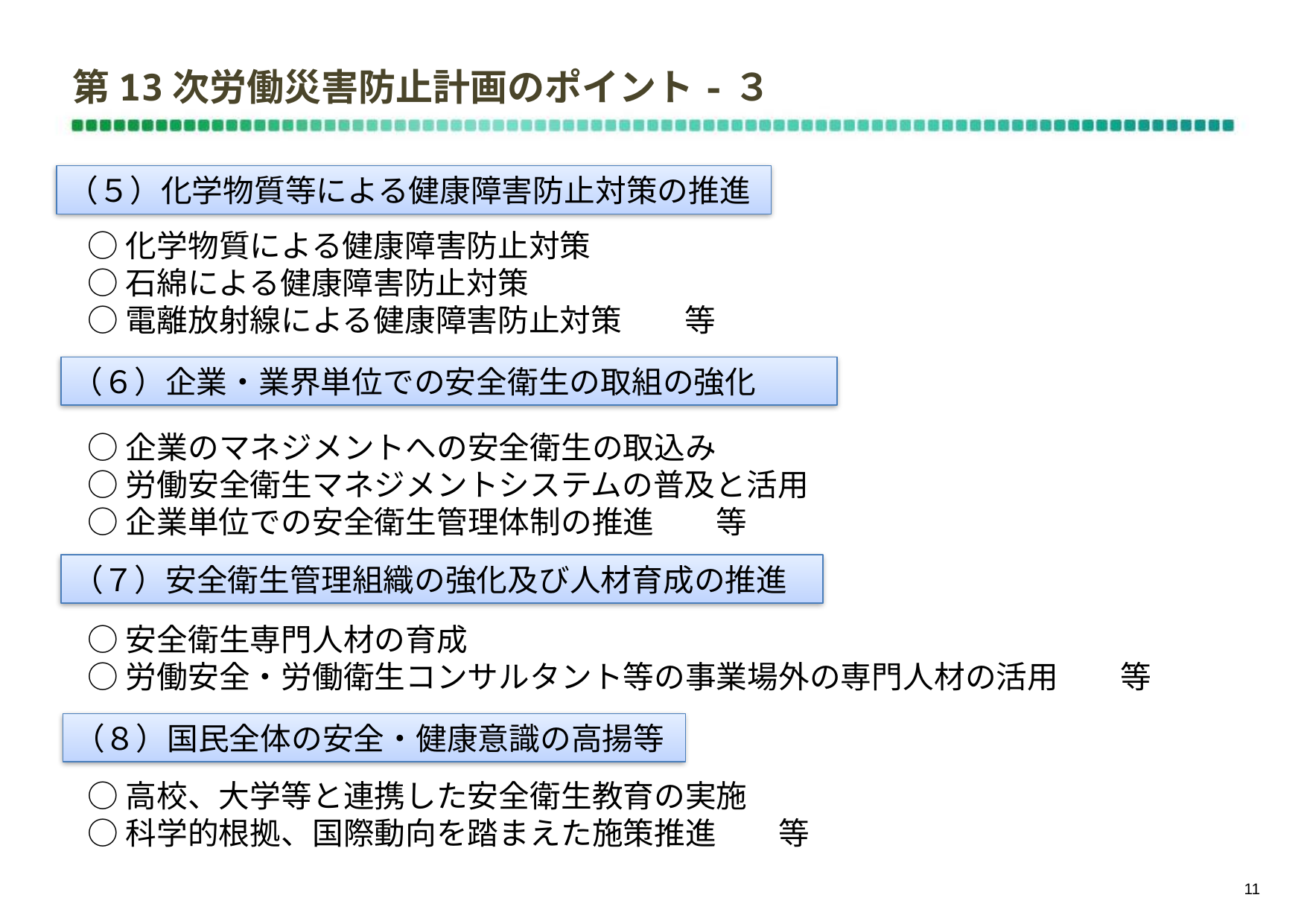

第13次労働災害防止計画のポイント-３
（５）化学物質等による健康障害防止対策の推進
○化学物質による健康障害防止対策
○石綿による健康障害防止対策
○電離放射線による健康障害防止対策　　等
（６）企業・業界単位での安全衛生の取組の強化
○企業のマネジメントへの安全衛生の取込み
○労働安全衛生マネジメントシステムの普及と活用
○企業単位での安全衛生管理体制の推進　　等
（７）安全衛生管理組織の強化及び人材育成の推進
○安全衛生専門人材の育成
○労働安全・労働衛生コンサルタント等の事業場外の専門人材の活用　　等
（８）国民全体の安全・健康意識の高揚等
○高校、大学等と連携した安全衛生教育の実施
○科学的根拠、国際動向を踏まえた施策推進　　等
11